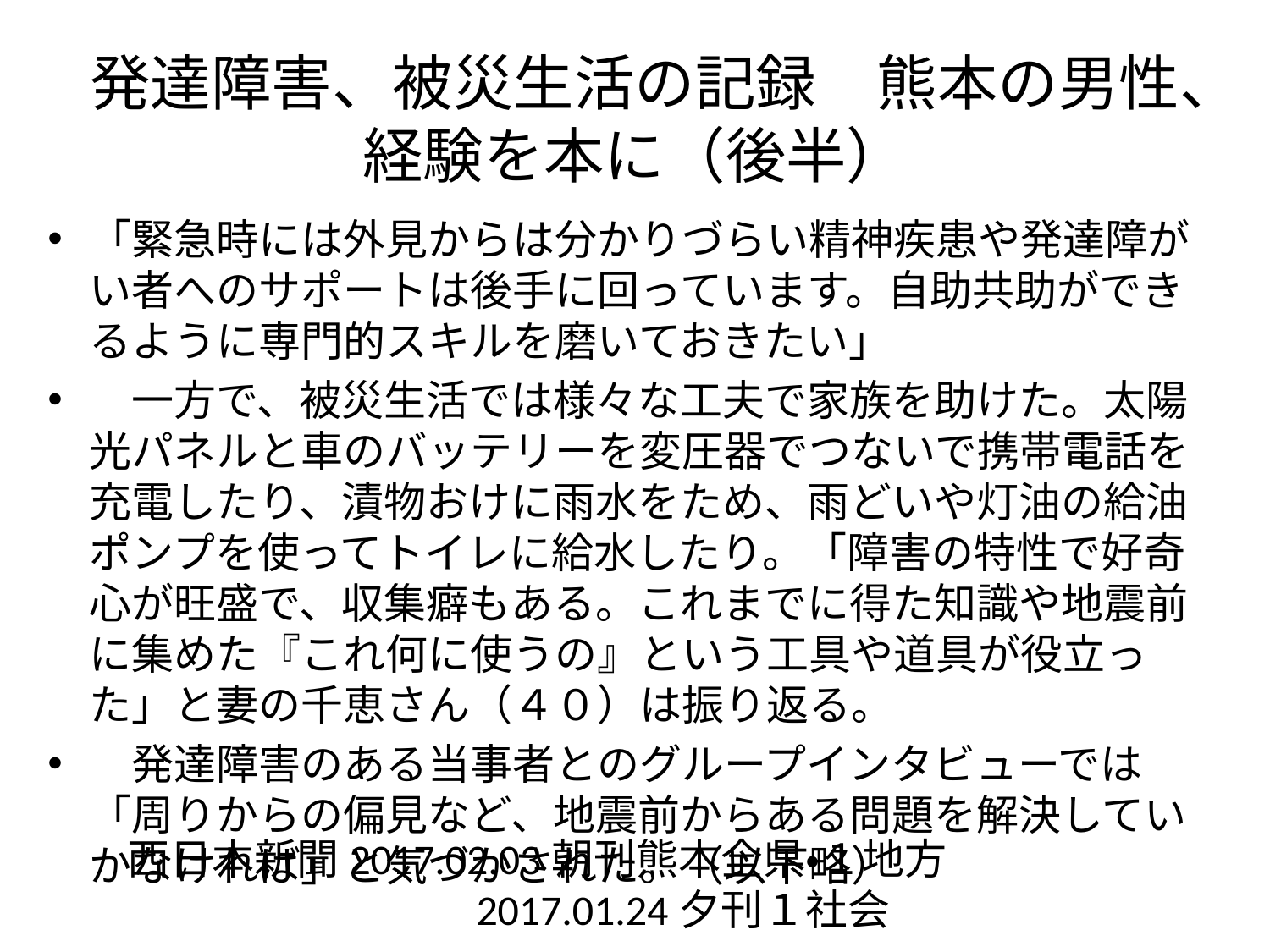

# 発達障害、被災生活の記録　熊本の男性、経験を本に（後半）
「緊急時には外見からは分かりづらい精神疾患や発達障がい者へのサポートは後手に回っています。自助共助ができるように専門的スキルを磨いておきたい」
　一方で、被災生活では様々な工夫で家族を助けた。太陽光パネルと車のバッテリーを変圧器でつないで携帯電話を充電したり、漬物おけに雨水をため、雨どいや灯油の給油ポンプを使ってトイレに給水したり。「障害の特性で好奇心が旺盛で、収集癖もある。これまでに得た知識や地震前に集めた『これ何に使うの』という工具や道具が役立った」と妻の千恵さん（４０）は振り返る。
　発達障害のある当事者とのグループインタビューでは「周りからの偏見など、地震前からある問題を解決していかなければ」と気づかされた。（以下略）
西日本新聞2017.02.03朝刊熊本全県・１地方
　　　　　　　　2017.01.24夕刊１社会